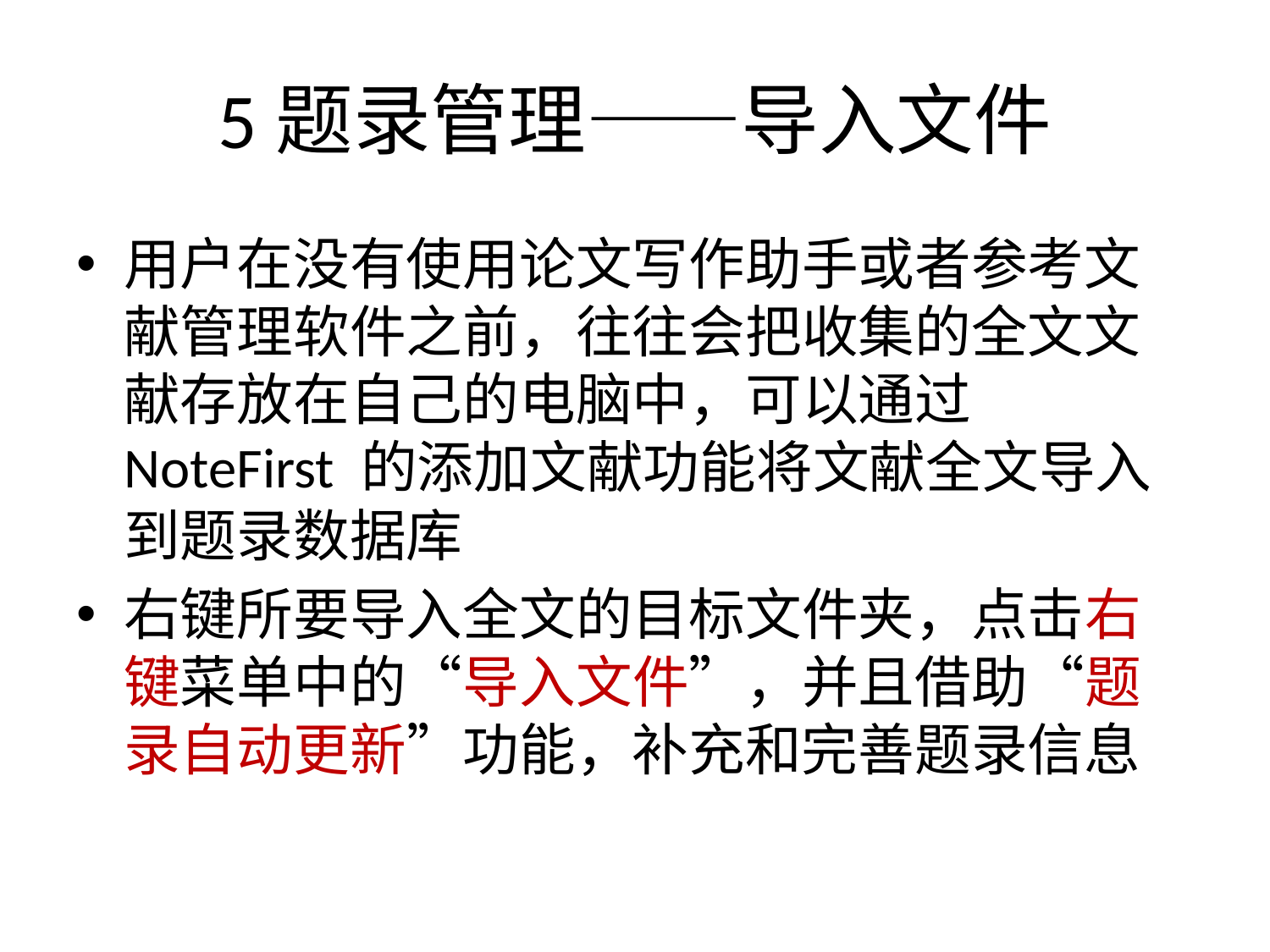

# 5题录管理——导入文件
用户在没有使用论文写作助手或者参考文献管理软件之前，往往会把收集的全文文献存放在自己的电脑中，可以通过 NoteFirst 的添加文献功能将文献全文导入到题录数据库
右键所要导入全文的目标文件夹，点击右键菜单中的“导入文件”，并且借助“题录自动更新”功能，补充和完善题录信息